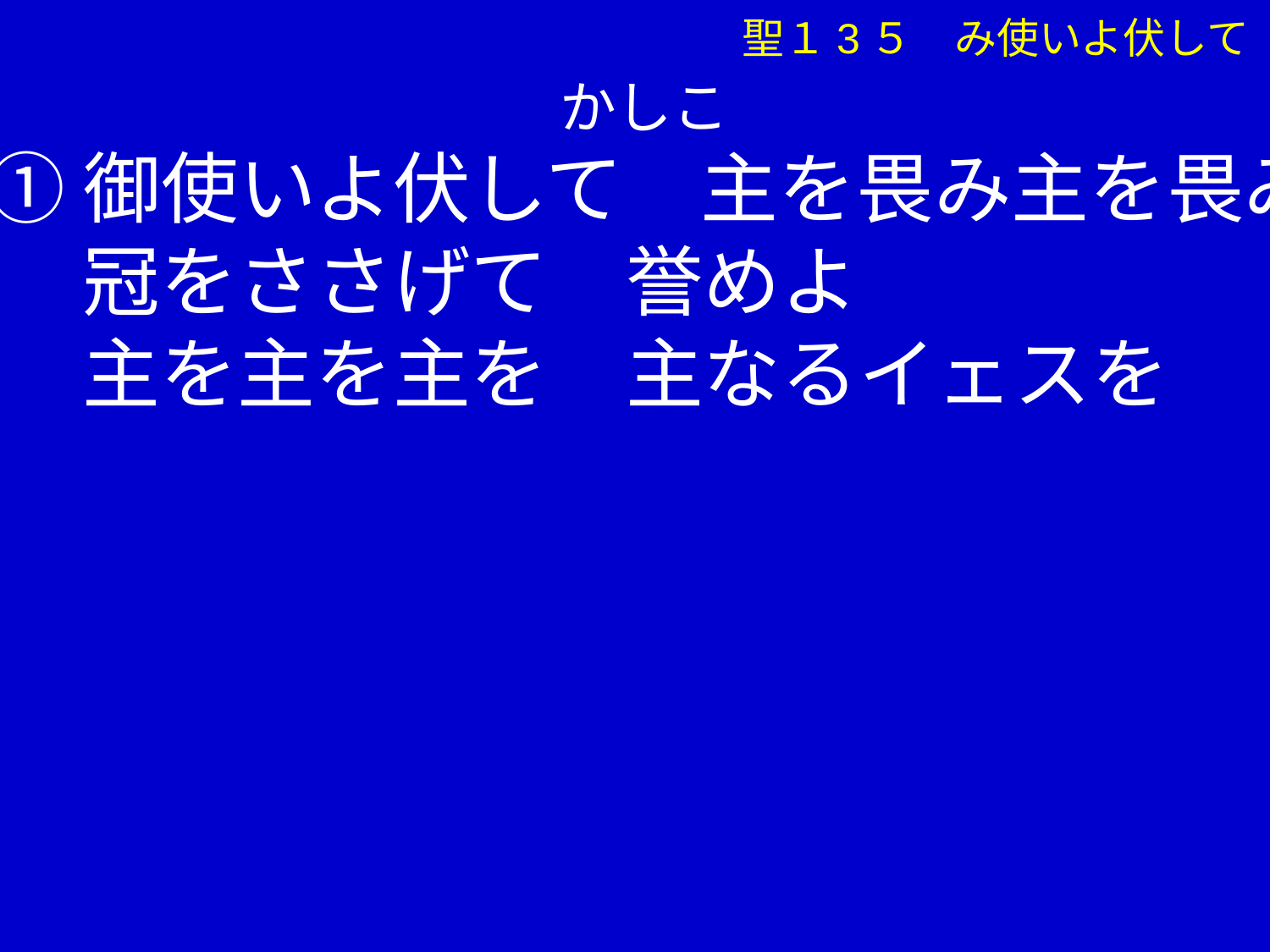

聖１3５　み使いよ伏して
                                            かしこ
①御使いよ伏して　主を畏み主を畏み
　 冠をささげて　誉めよ
　 主を主を主を　主なるイェスを